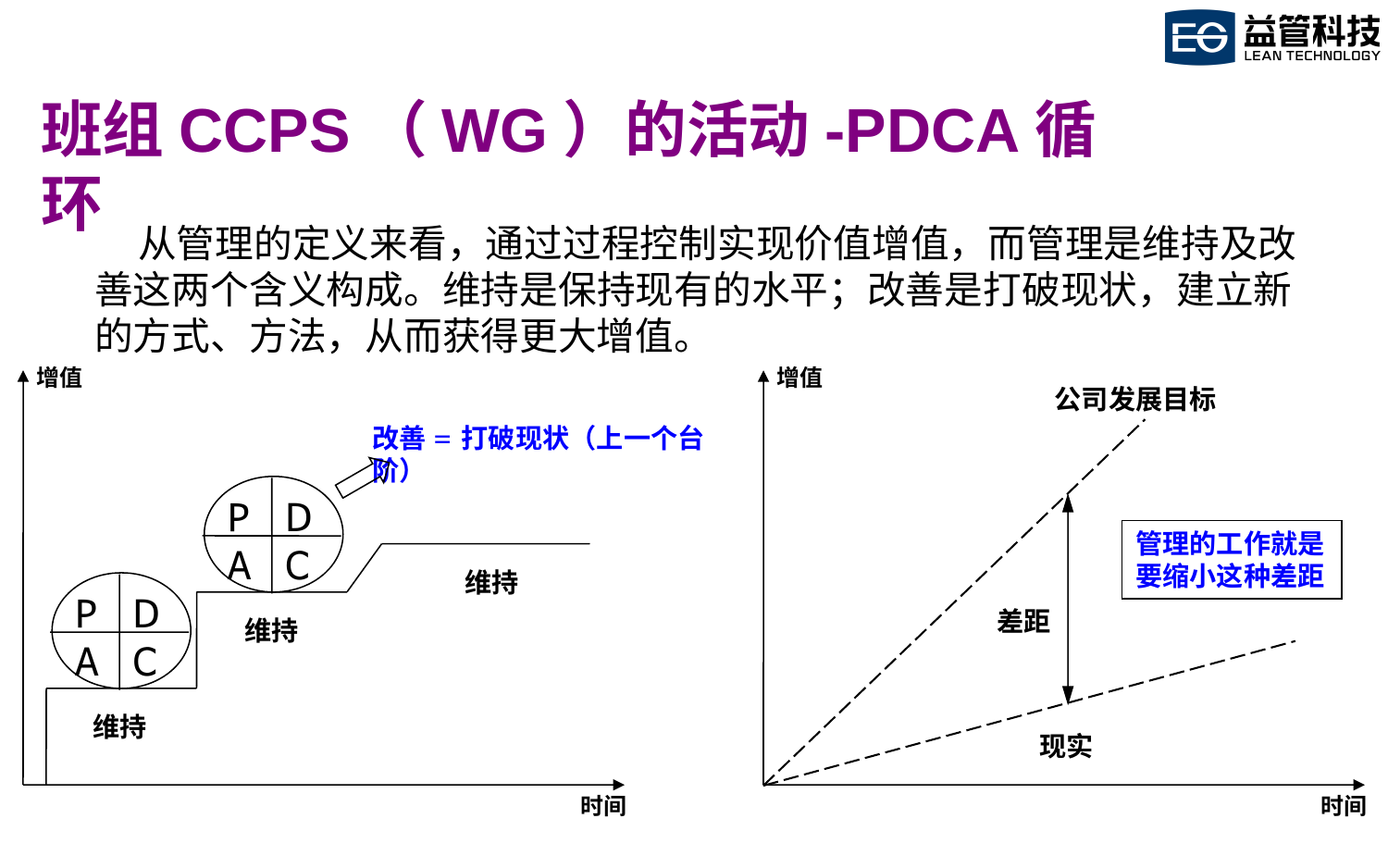

班组CCPS（WG）的活动-PDCA循环
    从管理的定义来看，通过过程控制实现价值增值，而管理是维持及改善这两个含义构成。维持是保持现有的水平；改善是打破现状，建立新的方式、方法，从而获得更大增值。
增值

改善=打破现状（上一个台阶）

P
D
A
C

维持

P
D
A
C

维持

维持

时间
增值

公司发展目标

管理的工作就是要缩小这种差距
差距

现实

时间